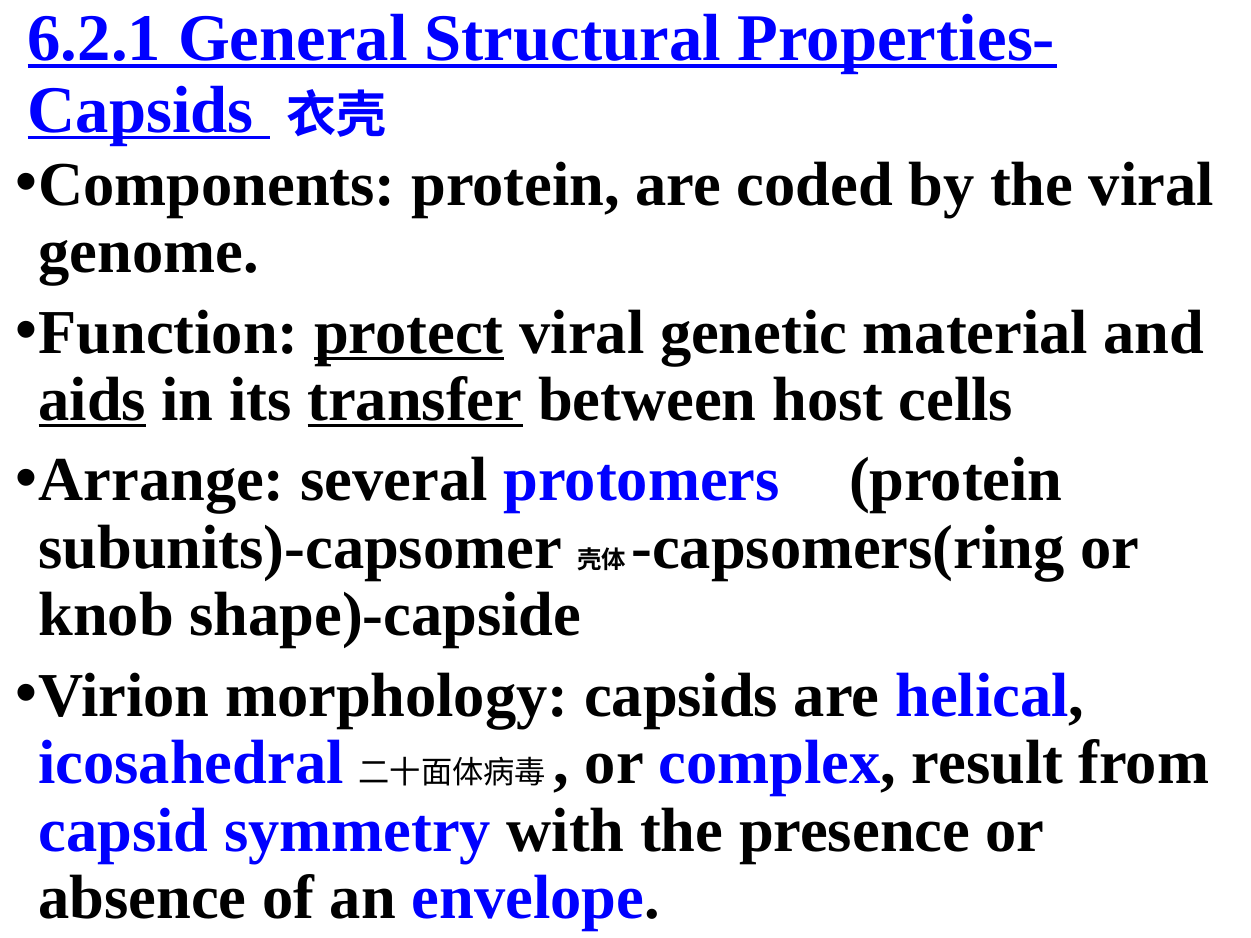

6.2.1 General Structural Properties-Capsids 衣壳
Components: protein, are coded by the viral genome.
Function: protect viral genetic material and aids in its transfer between host cells
Arrange: several protomers原体(protein subunits)-capsomer壳体-capsomers(ring or knob shape)-capside
Virion morphology: capsids are helical, icosahedral二十面体病毒, or complex, result from capsid symmetry with the presence or absence of an envelope.